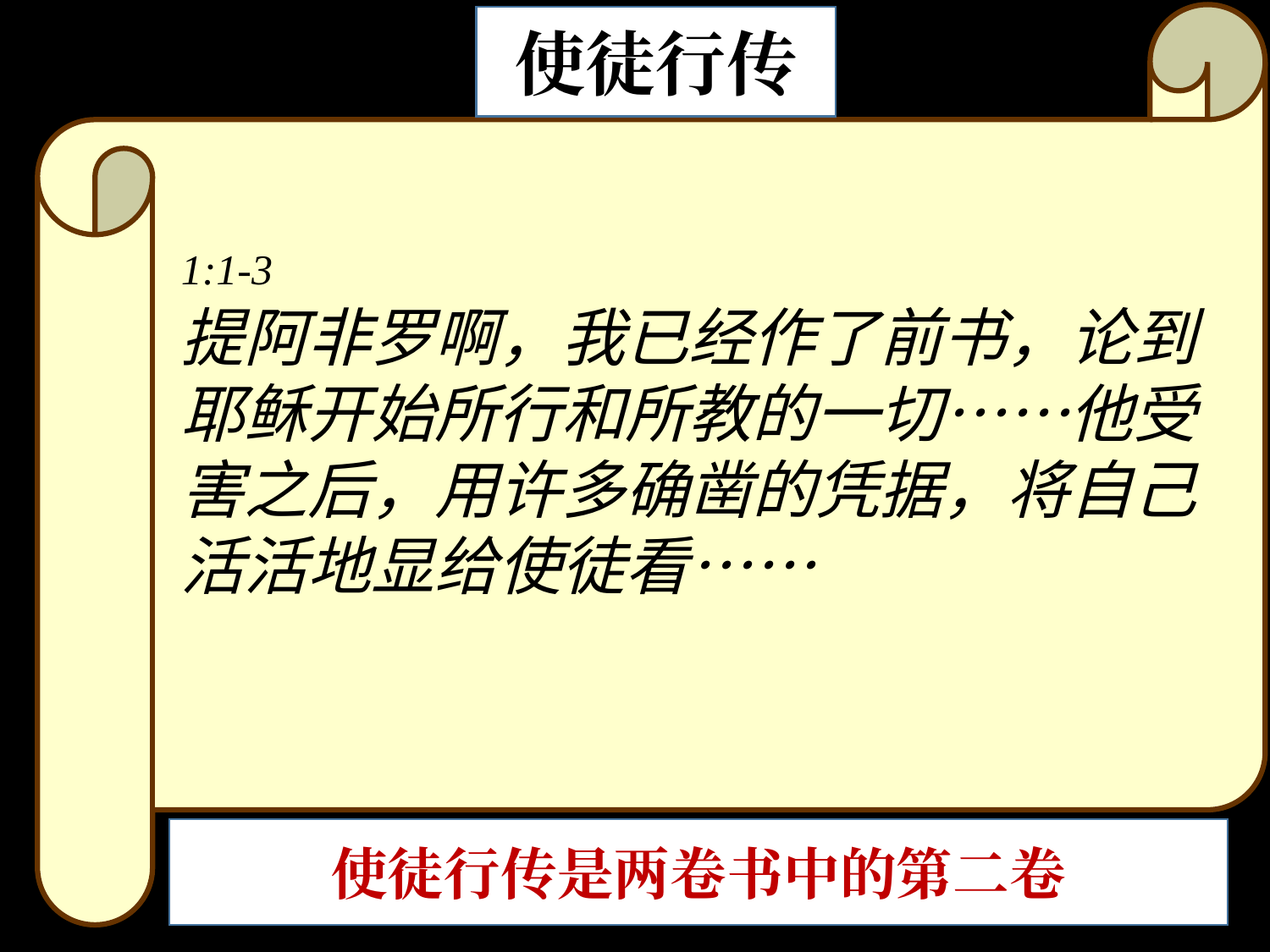

使徒行传

1:1-3
提阿非罗啊，我已经作了前书，论到耶稣开始所行和所教的一切……他受害之后，用许多确凿的凭据，将自己活活地显给使徒看……
使徒行传是两卷书中的第二卷